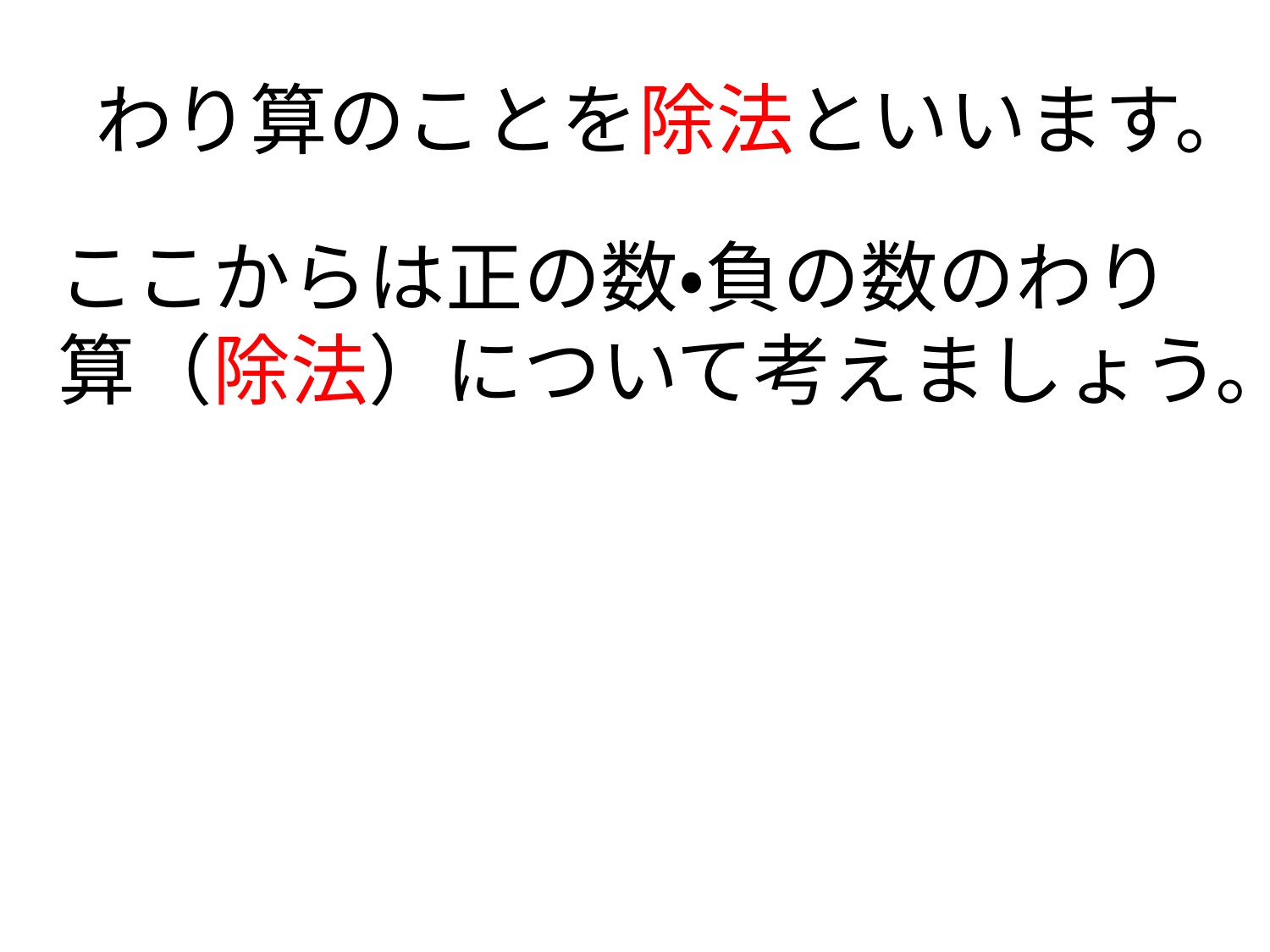

# わり算のことを除法といいます。
ここからは正の数・負の数のわり算（除法）について考えましょう。